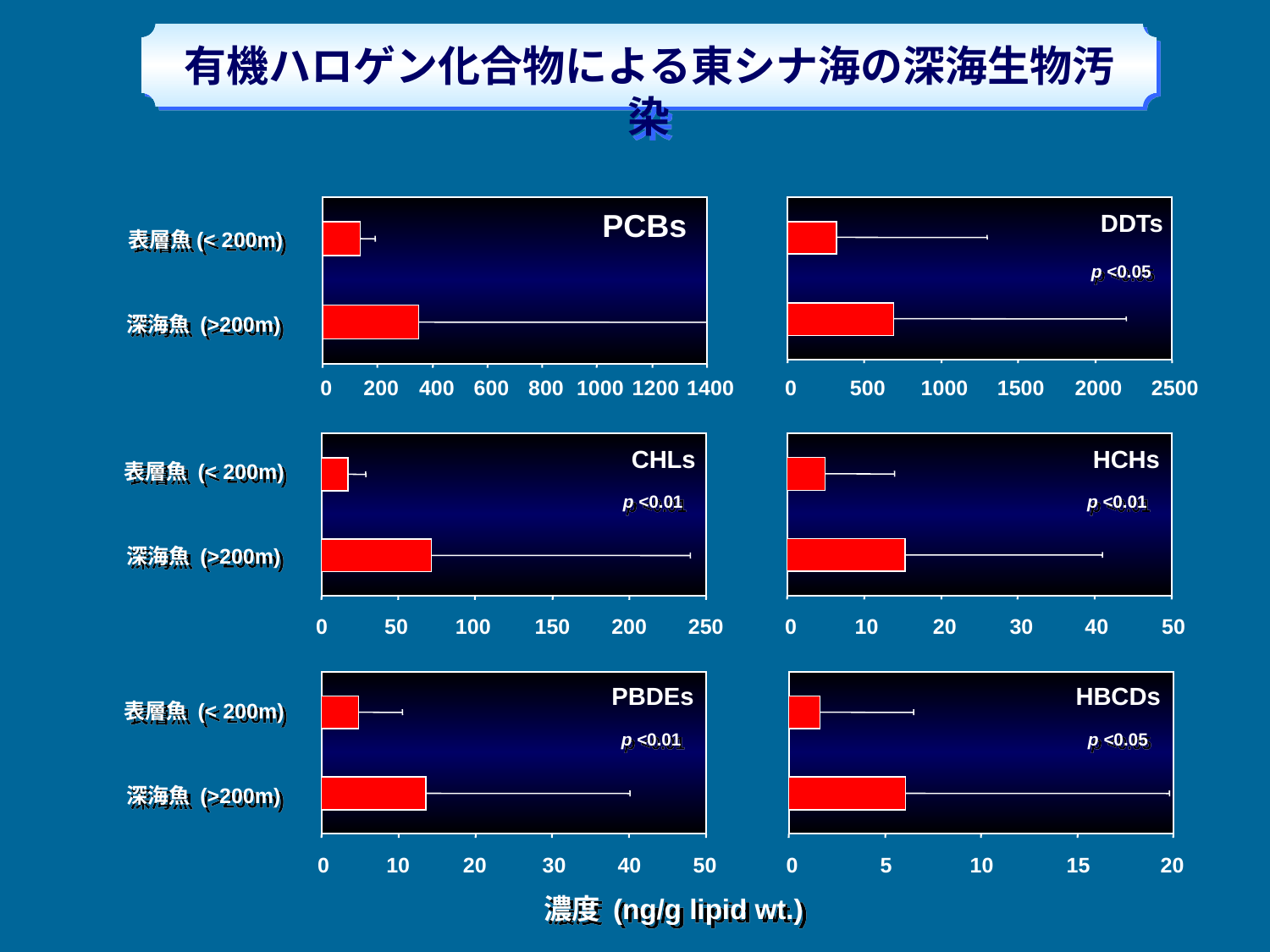

有機ハロゲン化合物による東シナ海の深海生物汚染

PCBs
DDTs

表層魚(< 200m)

p <0.05

深海魚 (>200m)

0
200
400
600
800
1000
1200
1400
0
500
1000
1500
2000
2500

CHLs
HCHs
表層魚 (< 200m)
p <0.01
p <0.01
深海魚 (>200m)
0
50
100
150
200
250
0
10
20
30
40
50

PBDEs
HBCDs

表層魚 (< 200m)

p <0.01
p <0.05

深海魚 (>200m)

0
10
20
30
40
50
0
5
10
15
20
濃度 (ng/g lipid wt.)